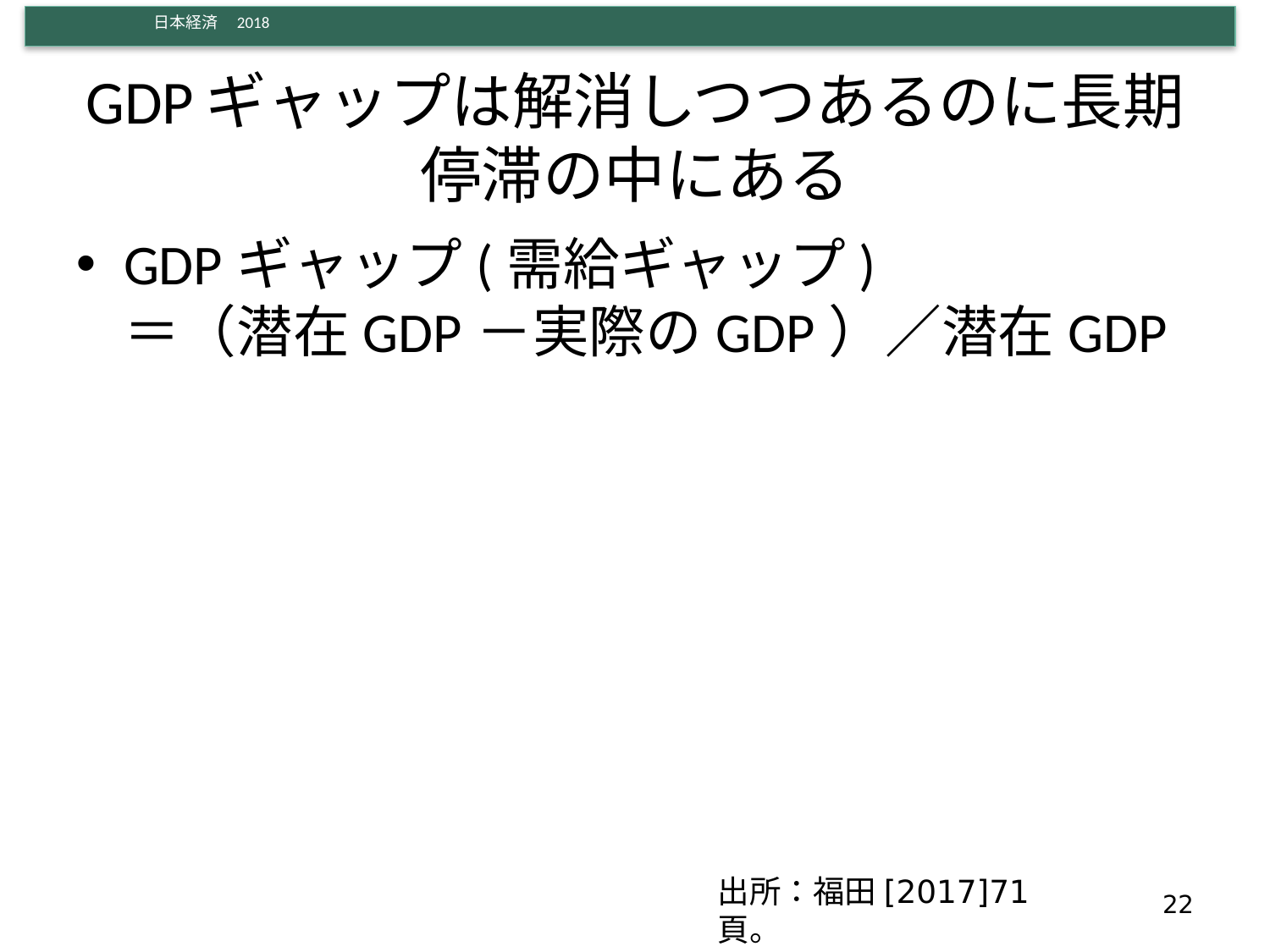

# GDPギャップは解消しつつあるのに長期停滞の中にある
GDPギャップ(需給ギャップ)
＝（潜在GDP－実際のGDP）／潜在GDP
出所：福田[2017]71頁。
22